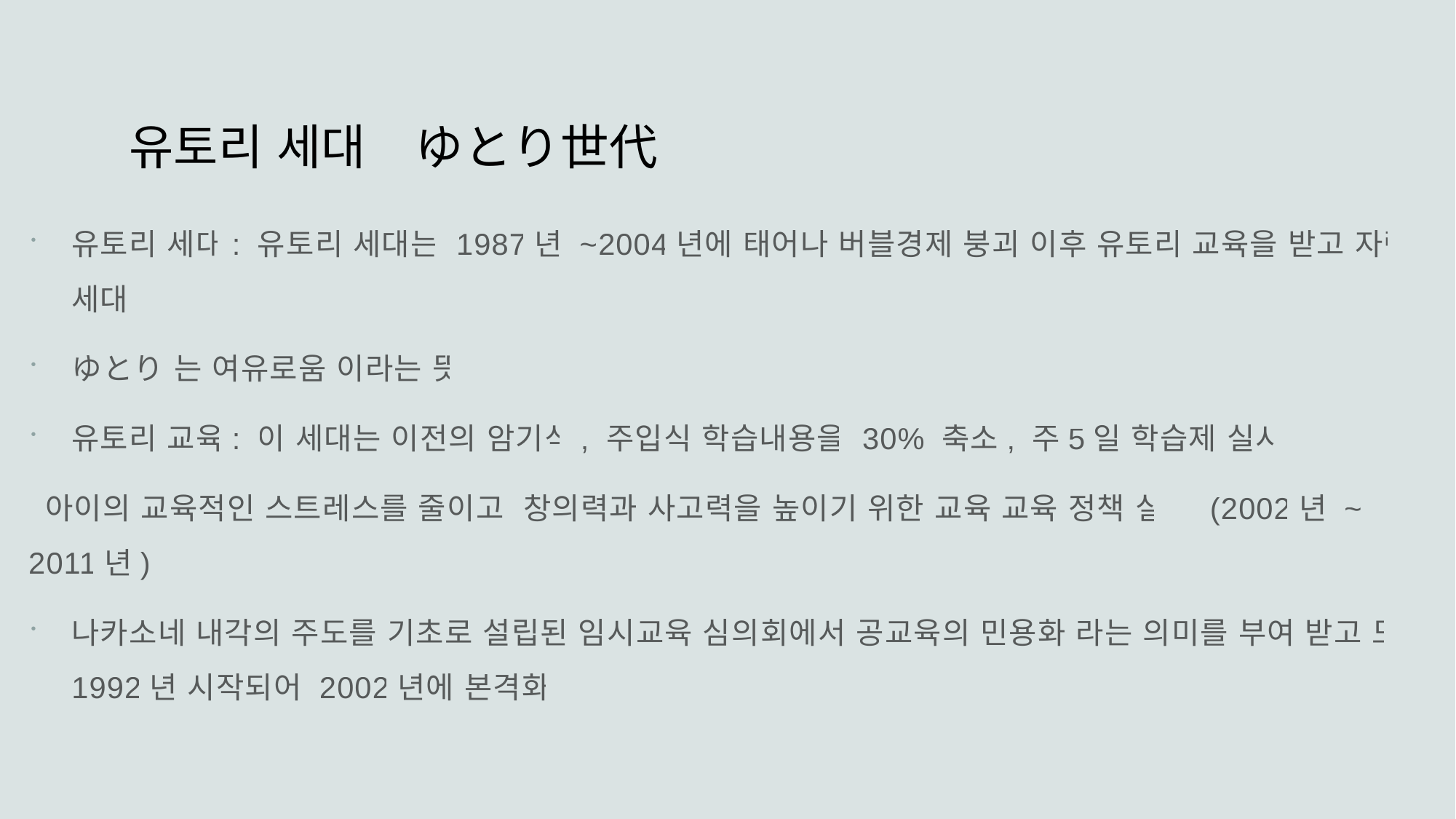

# 유토리 세대　ゆとり世代
유토리 세대: 유토리 세대는 1987년 ~2004년에 태어나 버블경제 붕괴 이후 유토리 교육을 받고 자란 세대
ゆとり 는 여유로움 이라는 뜻
유토리 교육: 이 세대는 이전의 암기식, 주입식 학습내용을 30% 축소, 주5일 학습제 실시
 아이의 교육적인 스트레스를 줄이고  창의력과 사고력을 높이기 위한 교육 교육 정책 실시 (2002년 ~ 2011년)
나카소네 내각의 주도를 기초로 설립된 임시교육 심의회에서 공교육의 민용화 라는 의미를 부여 받고 도입 1992년 시작되어 2002년에 본격화